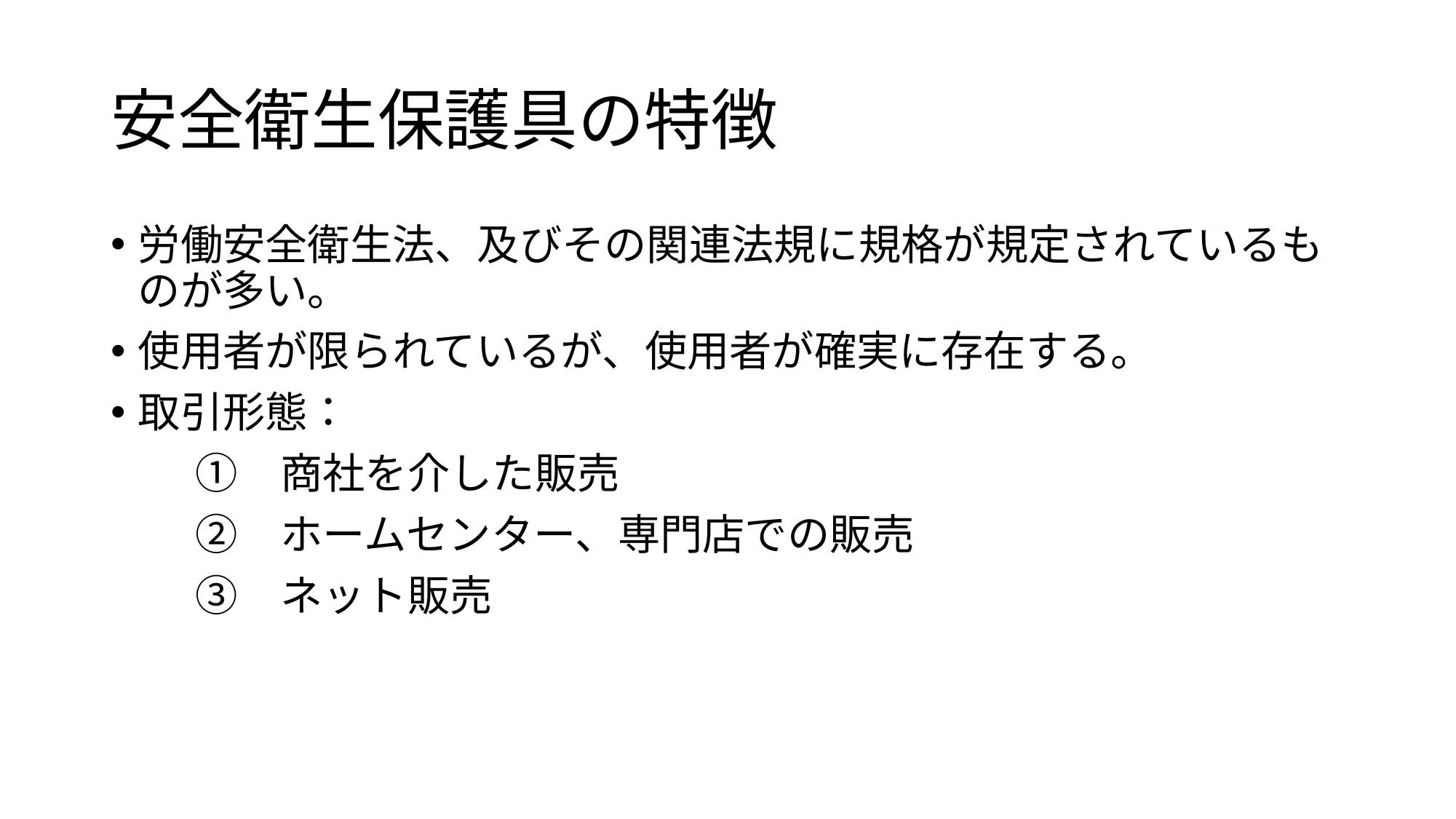

# 安全衛生保護具の特徴
労働安全衛生法、及びその関連法規に規格が規定されているものが多い。
使用者が限られているが、使用者が確実に存在する。
取引形態：
　　①　商社を介した販売
　　②　ホームセンター、専門店での販売
　　③　ネット販売